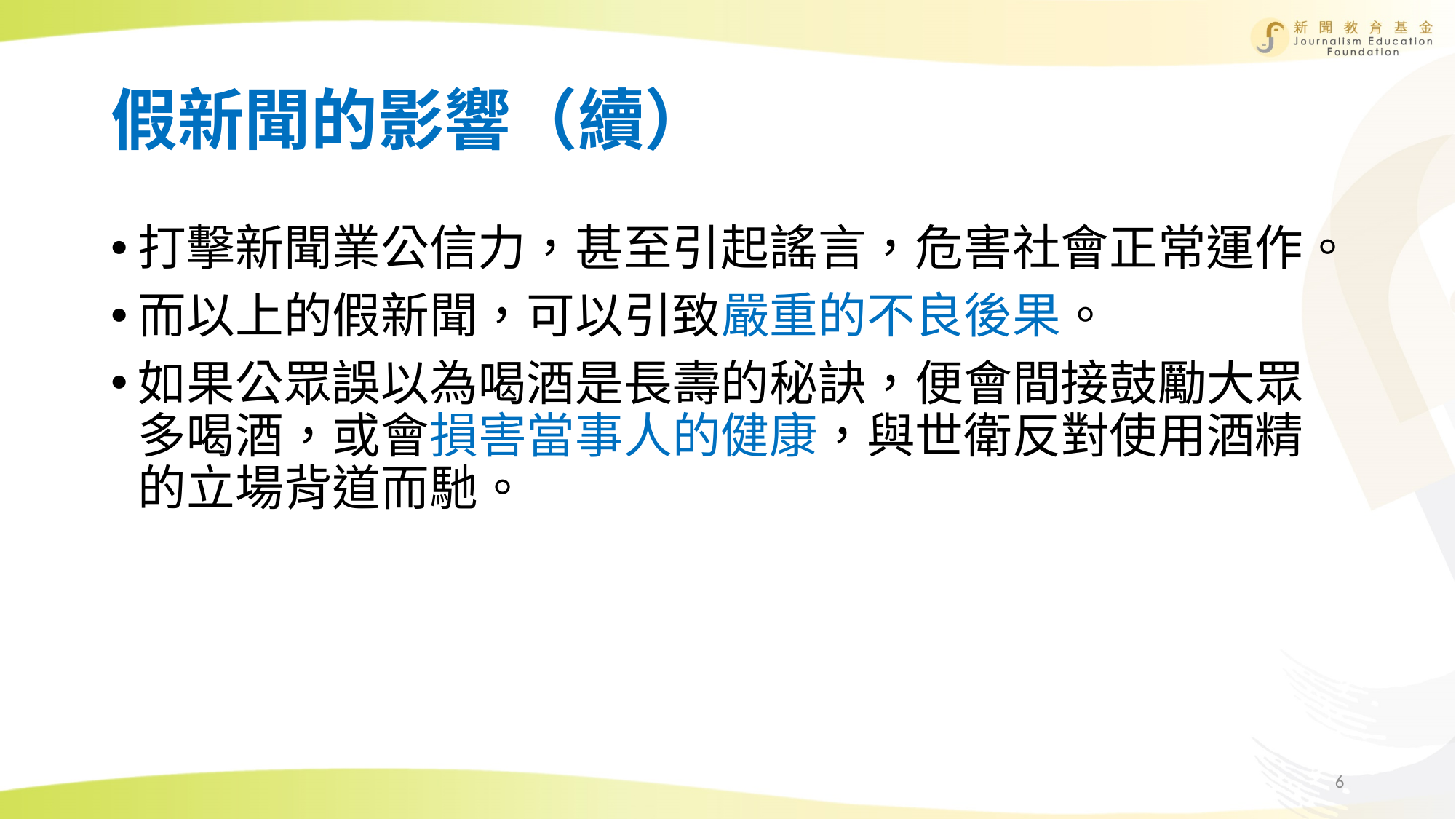

# 假新聞的影響（續）
打擊新聞業公信力，甚至引起謠言，危害社會正常運作。
而以上的假新聞，可以引致嚴重的不良後果。
如果公眾誤以為喝酒是長壽的秘訣，便會間接鼓勵大眾多喝酒，或會損害當事人的健康，與世衛反對使用酒精的立場背道而馳。
6